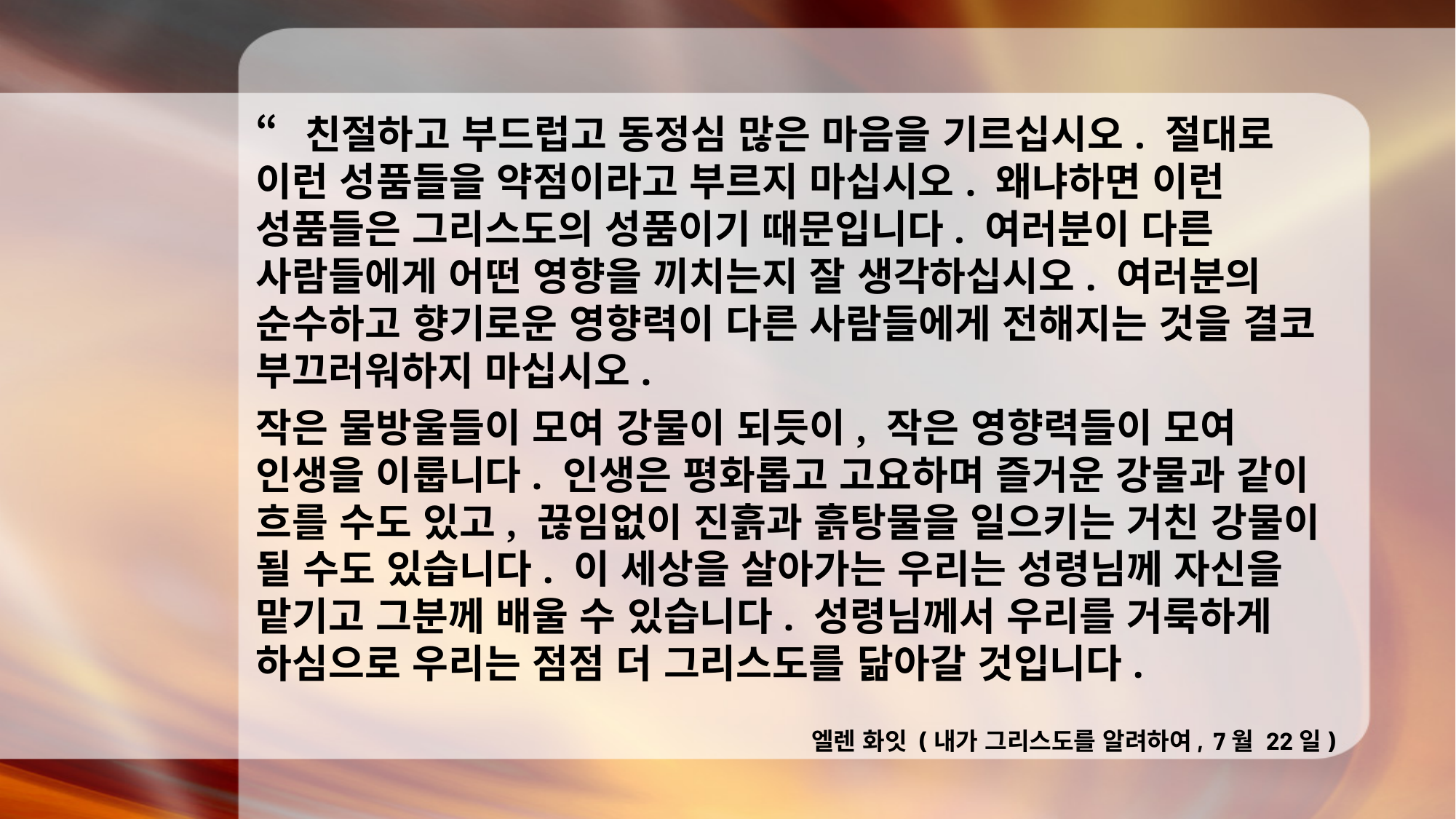

“친절하고 부드럽고 동정심 많은 마음을 기르십시오. 절대로 이런 성품들을 약점이라고 부르지 마십시오. 왜냐하면 이런 성품들은 그리스도의 성품이기 때문입니다. 여러분이 다른 사람들에게 어떤 영향을 끼치는지 잘 생각하십시오. 여러분의 순수하고 향기로운 영향력이 다른 사람들에게 전해지는 것을 결코 부끄러워하지 마십시오.
작은 물방울들이 모여 강물이 되듯이, 작은 영향력들이 모여 인생을 이룹니다. 인생은 평화롭고 고요하며 즐거운 강물과 같이 흐를 수도 있고, 끊임없이 진흙과 흙탕물을 일으키는 거친 강물이 될 수도 있습니다. 이 세상을 살아가는 우리는 성령님께 자신을 맡기고 그분께 배울 수 있습니다. 성령님께서 우리를 거룩하게 하심으로 우리는 점점 더 그리스도를 닮아갈 것입니다.
엘렌 화잇 (내가 그리스도를 알려하여,  7월 22일)